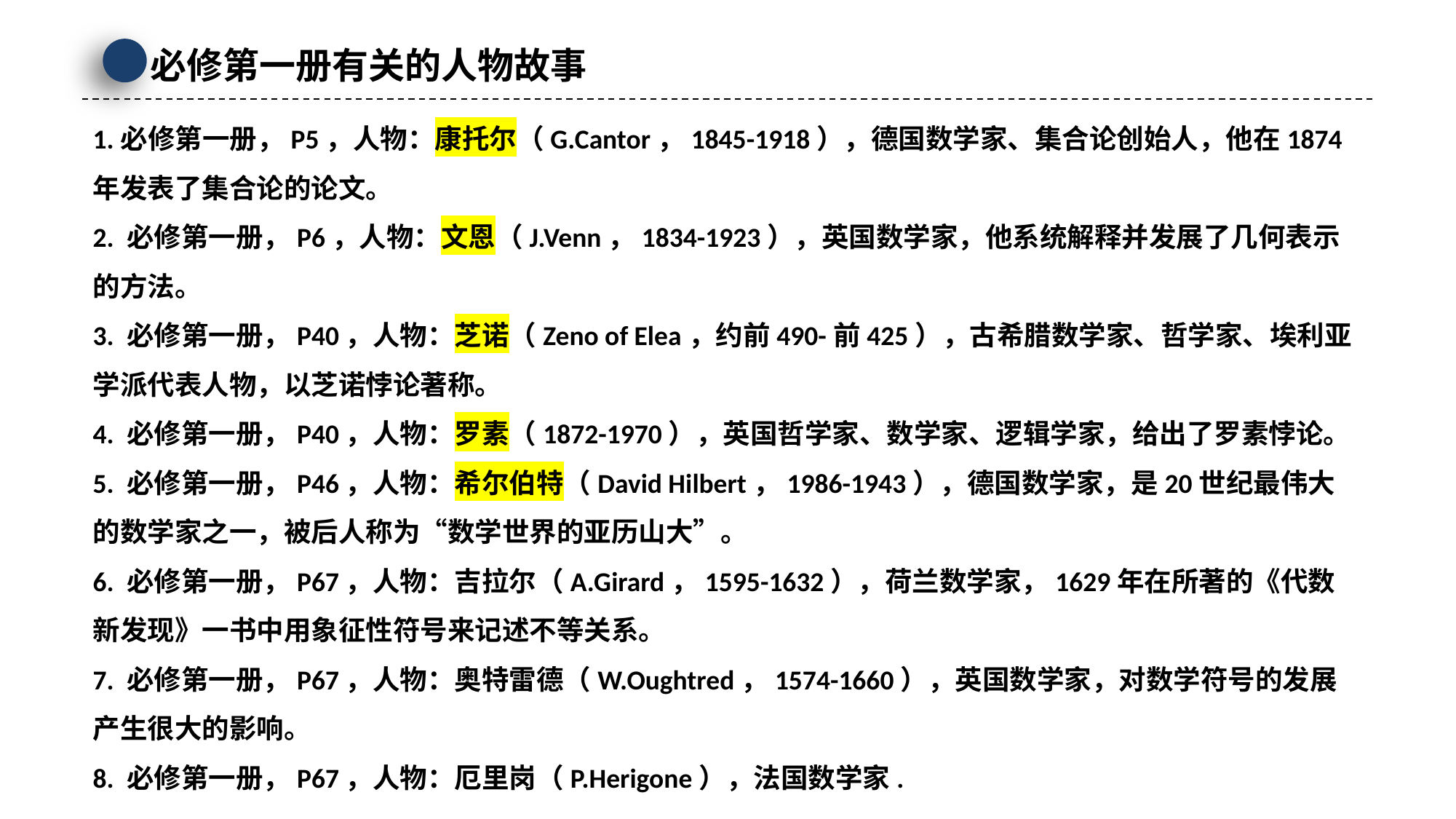

必修第一册有关的人物故事
1.必修第一册，P5，人物：康托尔（G.Cantor，1845-1918），德国数学家、集合论创始人，他在1874年发表了集合论的论文。
2. 必修第一册，P6，人物：文恩（J.Venn，1834-1923），英国数学家，他系统解释并发展了几何表示的方法。
3. 必修第一册，P40，人物：芝诺（Zeno of Elea，约前490-前425），古希腊数学家、哲学家、埃利亚学派代表人物，以芝诺悖论著称。
4. 必修第一册，P40，人物：罗素（1872-1970），英国哲学家、数学家、逻辑学家，给出了罗素悖论。
5. 必修第一册，P46，人物：希尔伯特（David Hilbert，1986-1943），德国数学家，是20世纪最伟大的数学家之一，被后人称为“数学世界的亚历山大”。
6. 必修第一册，P67，人物：吉拉尔（A.Girard，1595-1632），荷兰数学家，1629年在所著的《代数新发现》一书中用象征性符号来记述不等关系。
7. 必修第一册，P67，人物：奥特雷德（W.Oughtred，1574-1660），英国数学家，对数学符号的发展产生很大的影响。
8. 必修第一册，P67，人物：厄里岗（P.Herigone），法国数学家.